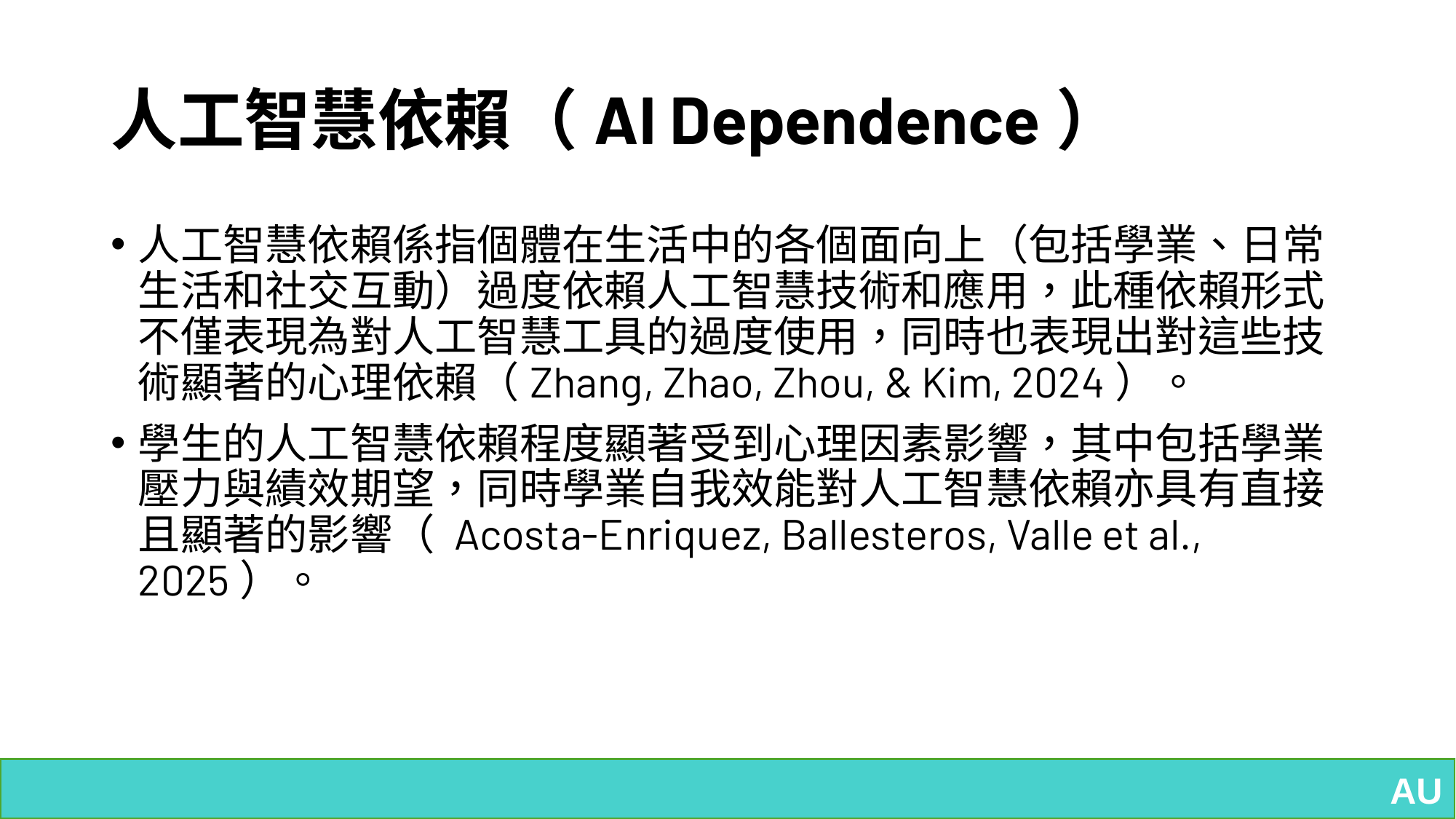

# 人工智慧依賴（AI Dependence）
人工智慧依賴係指個體在生活中的各個面向上（包括學業、日常生活和社交互動）過度依賴人工智慧技術和應用，此種依賴形式不僅表現為對人工智慧工具的過度使用，同時也表現出對這些技術顯著的心理依賴（Zhang, Zhao, Zhou, & Kim, 2024）。
學生的人工智慧依賴程度顯著受到心理因素影響，其中包括學業壓力與績效期望，同時學業自我效能對人工智慧依賴亦具有直接且顯著的影響（ Acosta-Enriquez, Ballesteros, Valle et al., 2025）。